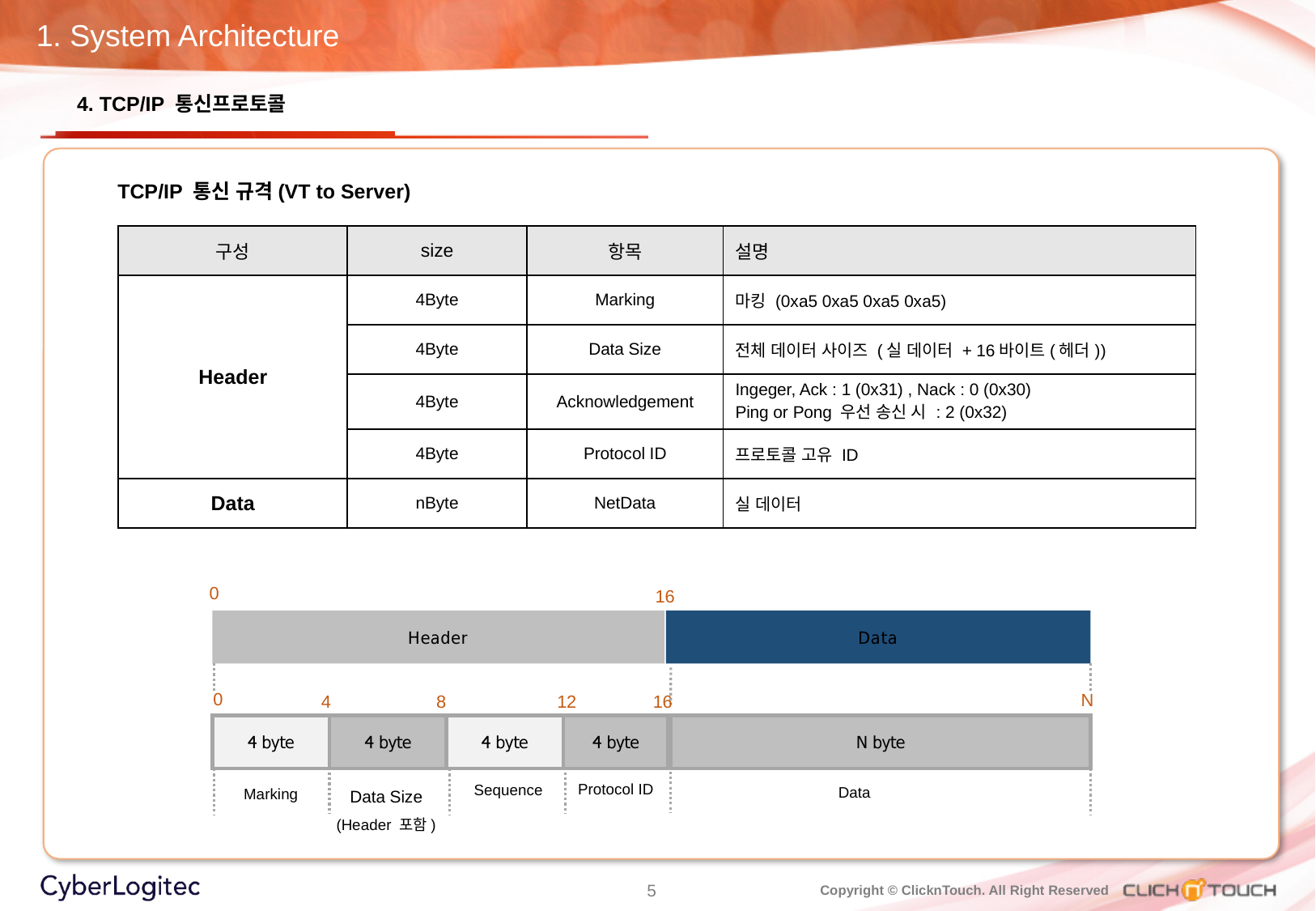

1. System Architecture
4. TCP/IP 통신프로토콜
TCP/IP 통신 규격(VT to Server)
| 구성 | size | 항목 | 설명 |
| --- | --- | --- | --- |
| Header | 4Byte | Marking | 마킹 (0xa5 0xa5 0xa5 0xa5) |
|  | 4Byte | Data Size | 전체 데이터 사이즈 (실 데이터 + 16바이트(헤더)) |
|  | 4Byte | Acknowledgement | Ingeger, Ack : 1 (0x31) , Nack : 0 (0x30) Ping or Pong 우선 송신 시 : 2 (0x32) |
|  | 4Byte | Protocol ID | 프로토콜 고유 ID |
| Data | nByte | NetData | 실 데이터 |
0
16
Data
Header
0
N
4
8
12
16
N byte
4 byte
4 byte
4 byte
4 byte
Data Size
(Header 포함)

Marking
Protocol ID
Sequence
Data